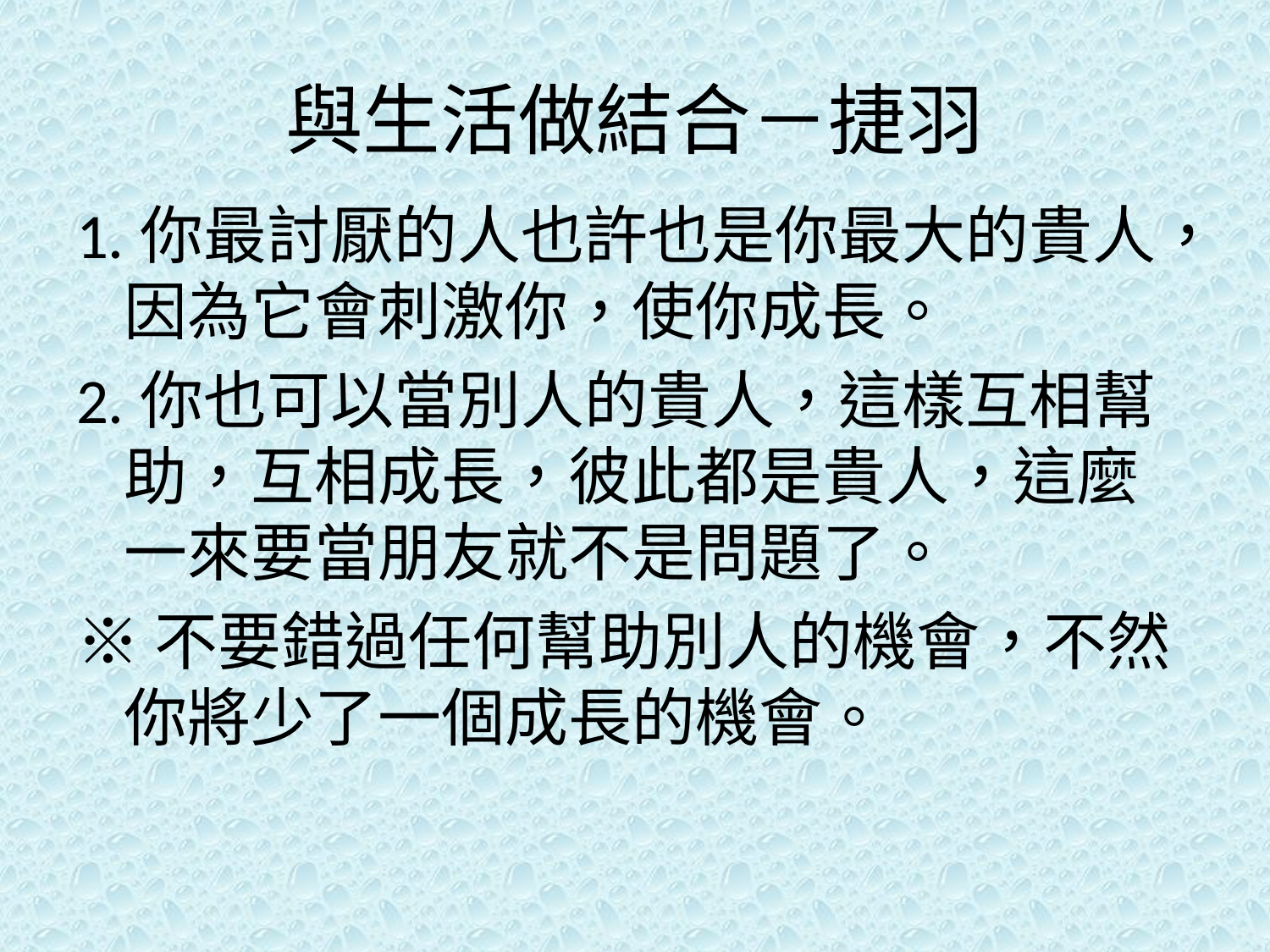

# 與生活做結合－捷羽
1.你最討厭的人也許也是你最大的貴人，因為它會刺激你，使你成長。
2.你也可以當別人的貴人，這樣互相幫助，互相成長，彼此都是貴人，這麼一來要當朋友就不是問題了。
※不要錯過任何幫助別人的機會，不然你將少了一個成長的機會。